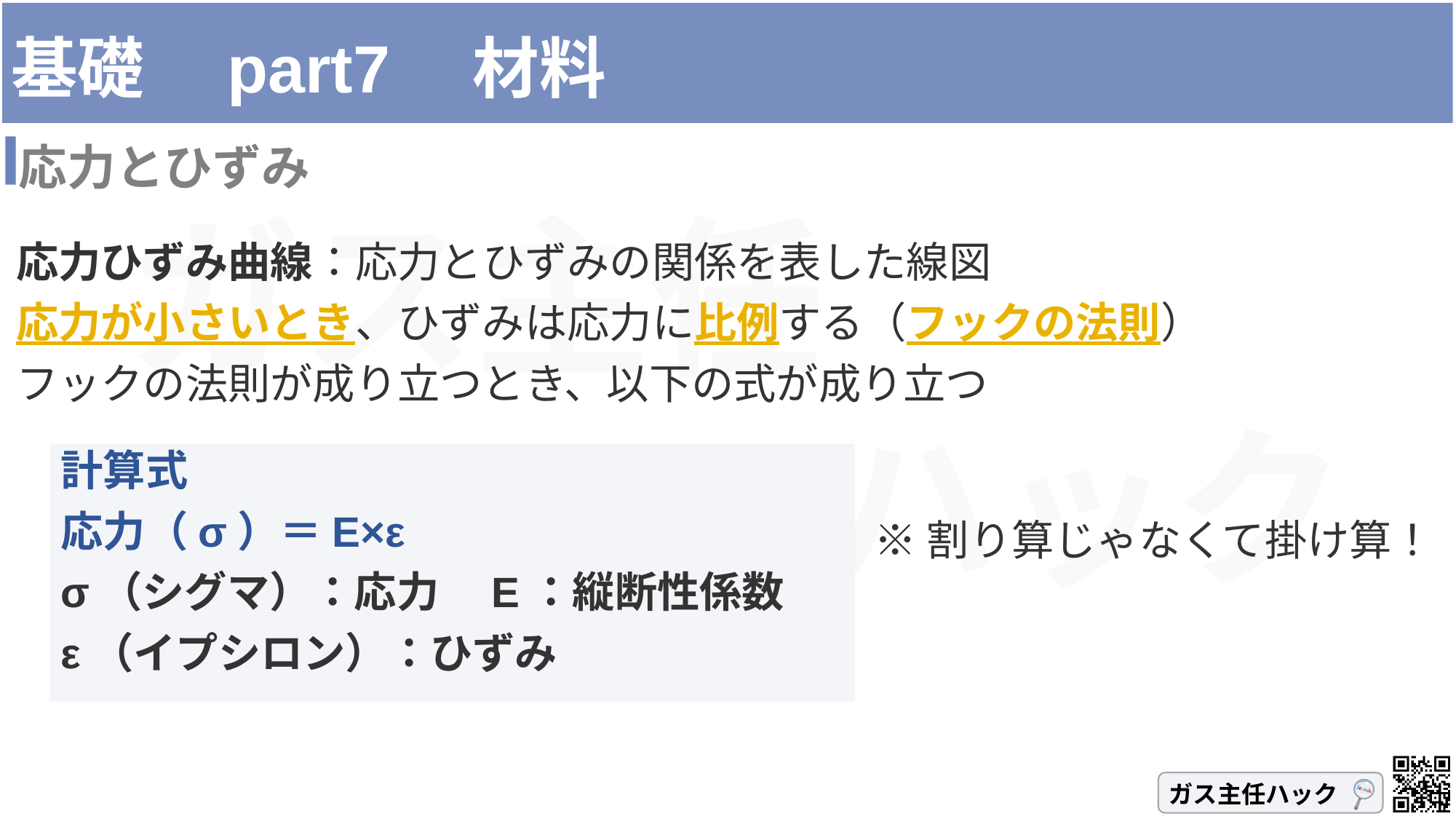

# 基礎　part7　材料
応力とひずみ

応力ひずみ曲線：応力とひずみの関係を表した線図
応力が小さいとき、ひずみは応力に比例する（フックの法則）
フックの法則が成り立つとき、以下の式が成り立つ

計算式
応力（σ）＝E×ε
σ（シグマ）：応力　E：縦断性係数
ε（イプシロン）：ひずみ
※割り算じゃなくて掛け算！